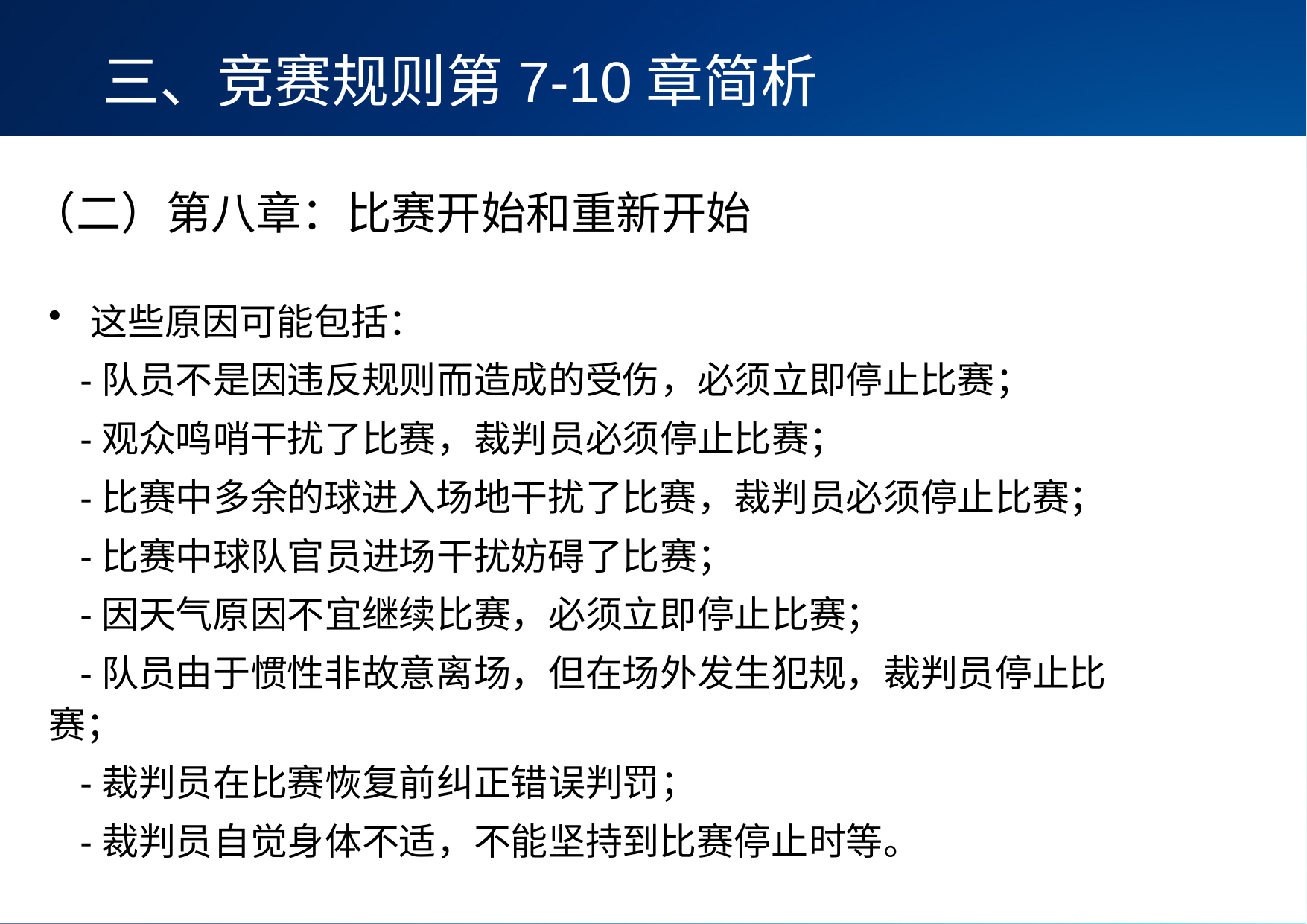

三、竞赛规则第7-10章简析

（二）第八章：比赛开始和重新开始
这些原因可能包括：
   -队员不是因违反规则而造成的受伤，必须立即停止比赛；
   -观众鸣哨干扰了比赛，裁判员必须停止比赛；
   -比赛中多余的球进入场地干扰了比赛，裁判员必须停止比赛；
   -比赛中球队官员进场干扰妨碍了比赛；
   -因天气原因不宜继续比赛，必须立即停止比赛；
   -队员由于惯性非故意离场，但在场外发生犯规，裁判员停止比赛；
   -裁判员在比赛恢复前纠正错误判罚；
   -裁判员自觉身体不适，不能坚持到比赛停止时等。